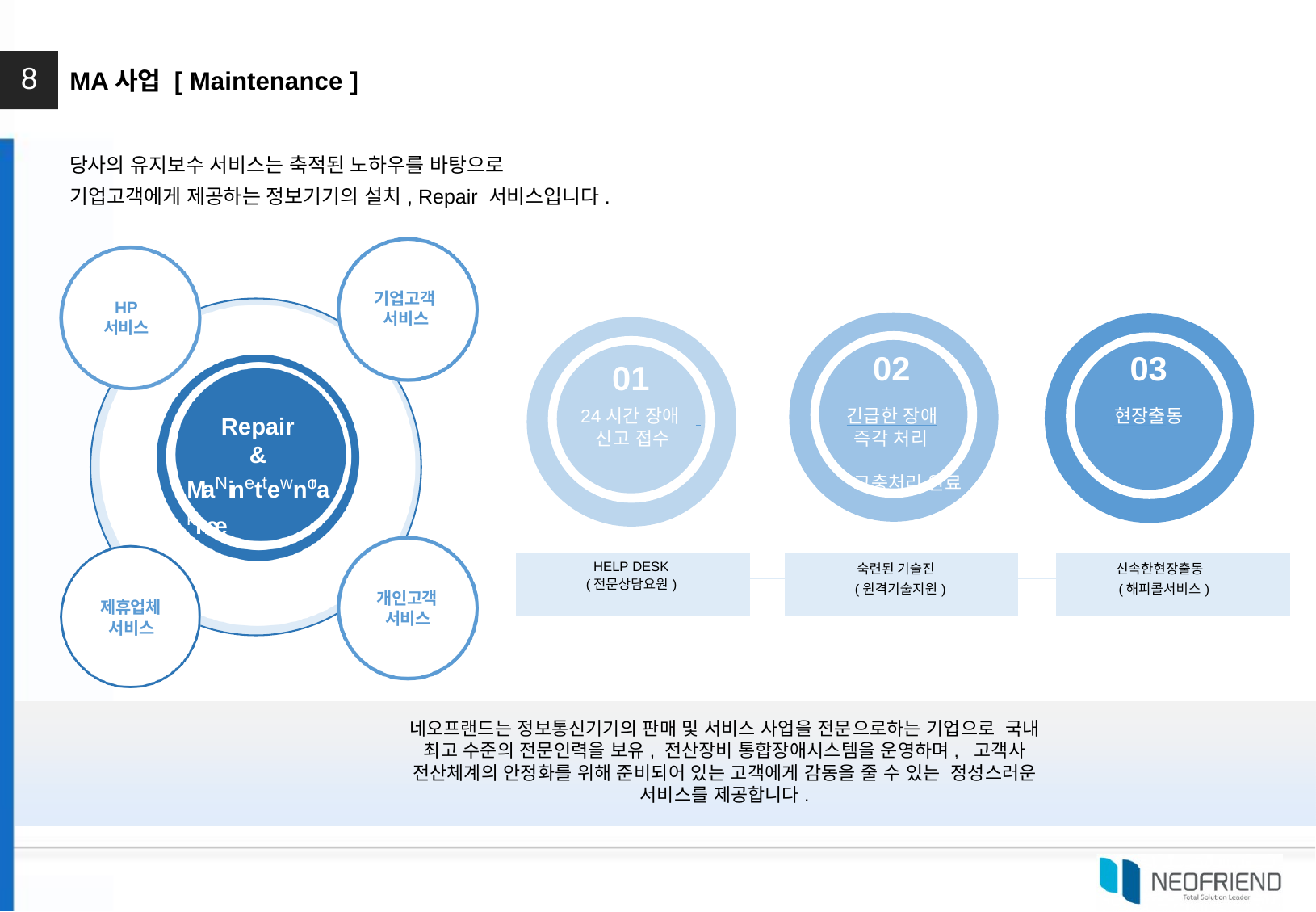

8
MA사업 [ Maintenance ]
당사의 유지보수 서비스는 축적된 노하우를 바탕으로
기업고객에게 제공하는 정보기기의 설치, Repair 서비스입니다.

기업고객  서비스
HP
서비스

01
24시간 장애  신고 접수

02	03
 	긴급한 장애	현장출동
즉각 처리	고충처리 완료
Repair
&
MaNinettewnoraknce
Intergration
| HELP DESK (전문상담요원) |  | 숙련된 기술진 (원격기술지원) |  | 신속한현장출동 (해피콜서비스) |
| --- | --- | --- | --- | --- |
|  |  |  |  |  |
개인고객  서비스
제휴업체  서비스

네오프랜드는 정보통신기기의 판매 및 서비스 사업을 전문으로하는 기업으로  국내 최고 수준의 전문인력을 보유, 전산장비 통합장애시스템을 운영하며,  고객사 전산체계의 안정화를 위해 준비되어 있는 고객에게 감동을 줄 수 있는  정성스러운 서비스를 제공합니다.